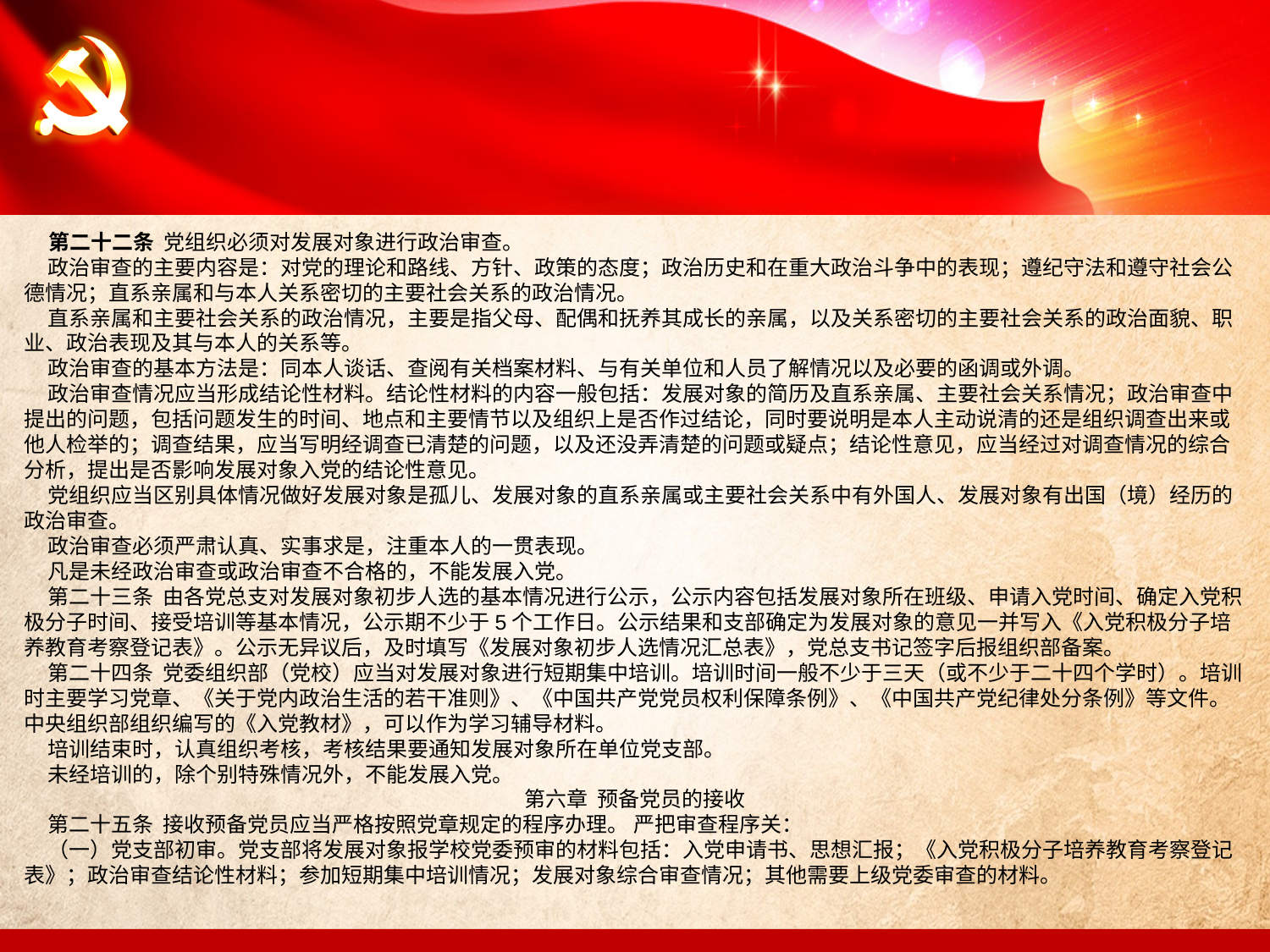

第二十二条  党组织必须对发展对象进行政治审查。
    政治审查的主要内容是：对党的理论和路线、方针、政策的态度；政治历史和在重大政治斗争中的表现；遵纪守法和遵守社会公德情况；直系亲属和与本人关系密切的主要社会关系的政治情况。
    直系亲属和主要社会关系的政治情况，主要是指父母、配偶和抚养其成长的亲属，以及关系密切的主要社会关系的政治面貌、职业、政治表现及其与本人的关系等。
    政治审查的基本方法是：同本人谈话、查阅有关档案材料、与有关单位和人员了解情况以及必要的函调或外调。
    政治审查情况应当形成结论性材料。结论性材料的内容一般包括：发展对象的简历及直系亲属、主要社会关系情况；政治审查中提出的问题，包括问题发生的时间、地点和主要情节以及组织上是否作过结论，同时要说明是本人主动说清的还是组织调查出来或他人检举的；调查结果，应当写明经调查已清楚的问题，以及还没弄清楚的问题或疑点；结论性意见，应当经过对调查情况的综合分析，提出是否影响发展对象入党的结论性意见。
    党组织应当区别具体情况做好发展对象是孤儿、发展对象的直系亲属或主要社会关系中有外国人、发展对象有出国（境）经历的政治审查。
    政治审查必须严肃认真、实事求是，注重本人的一贯表现。
    凡是未经政治审查或政治审查不合格的，不能发展入党。
    第二十三条  由各党总支对发展对象初步人选的基本情况进行公示，公示内容包括发展对象所在班级、申请入党时间、确定入党积极分子时间、接受培训等基本情况，公示期不少于5个工作日。公示结果和支部确定为发展对象的意见一并写入《入党积极分子培养教育考察登记表》。公示无异议后，及时填写《发展对象初步人选情况汇总表》，党总支书记签字后报组织部备案。
    第二十四条  党委组织部（党校）应当对发展对象进行短期集中培训。培训时间一般不少于三天（或不少于二十四个学时）。培训时主要学习党章、《关于党内政治生活的若干准则》、《中国共产党党员权利保障条例》、《中国共产党纪律处分条例》等文件。中央组织部组织编写的《入党教材》，可以作为学习辅导材料。
    培训结束时，认真组织考核，考核结果要通知发展对象所在单位党支部。
    未经培训的，除个别特殊情况外，不能发展入党。
第六章  预备党员的接收
    第二十五条  接收预备党员应当严格按照党章规定的程序办理。 严把审查程序关：
    （一）党支部初审。党支部将发展对象报学校党委预审的材料包括：入党申请书、思想汇报；《入党积极分子培养教育考察登记表》；政治审查结论性材料；参加短期集中培训情况；发展对象综合审查情况；其他需要上级党委审查的材料。